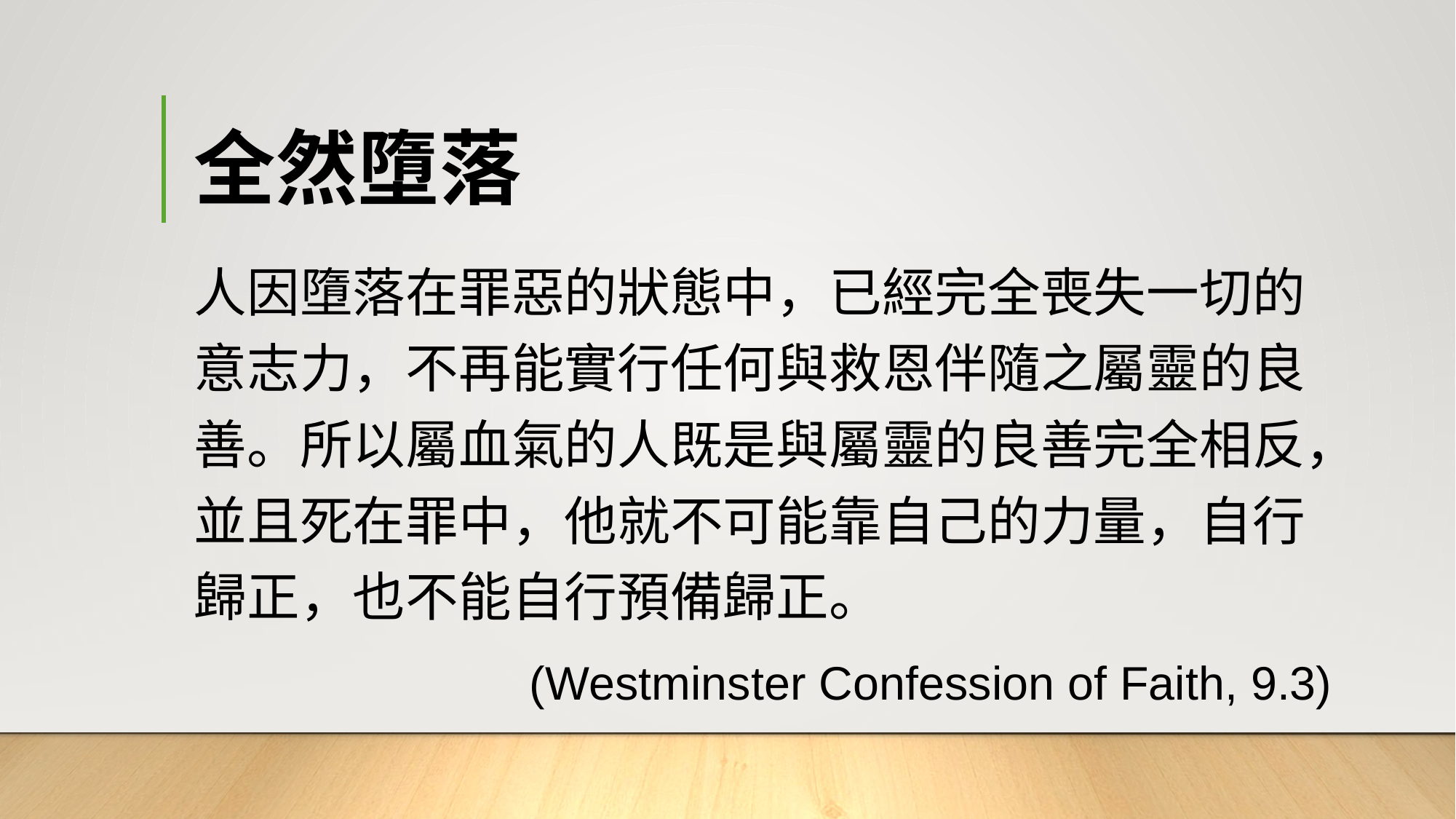

# 全然墮落
人因墮落在罪惡的狀態中，已經完全喪失一切的意志力，不再能實行任何與救恩伴隨之屬靈的良善。所以屬血氣的人既是與屬靈的良善完全相反，並且死在罪中，他就不可能靠自己的力量，自行歸正，也不能自行預備歸正。
(Westminster Confession of Faith, 9.3)